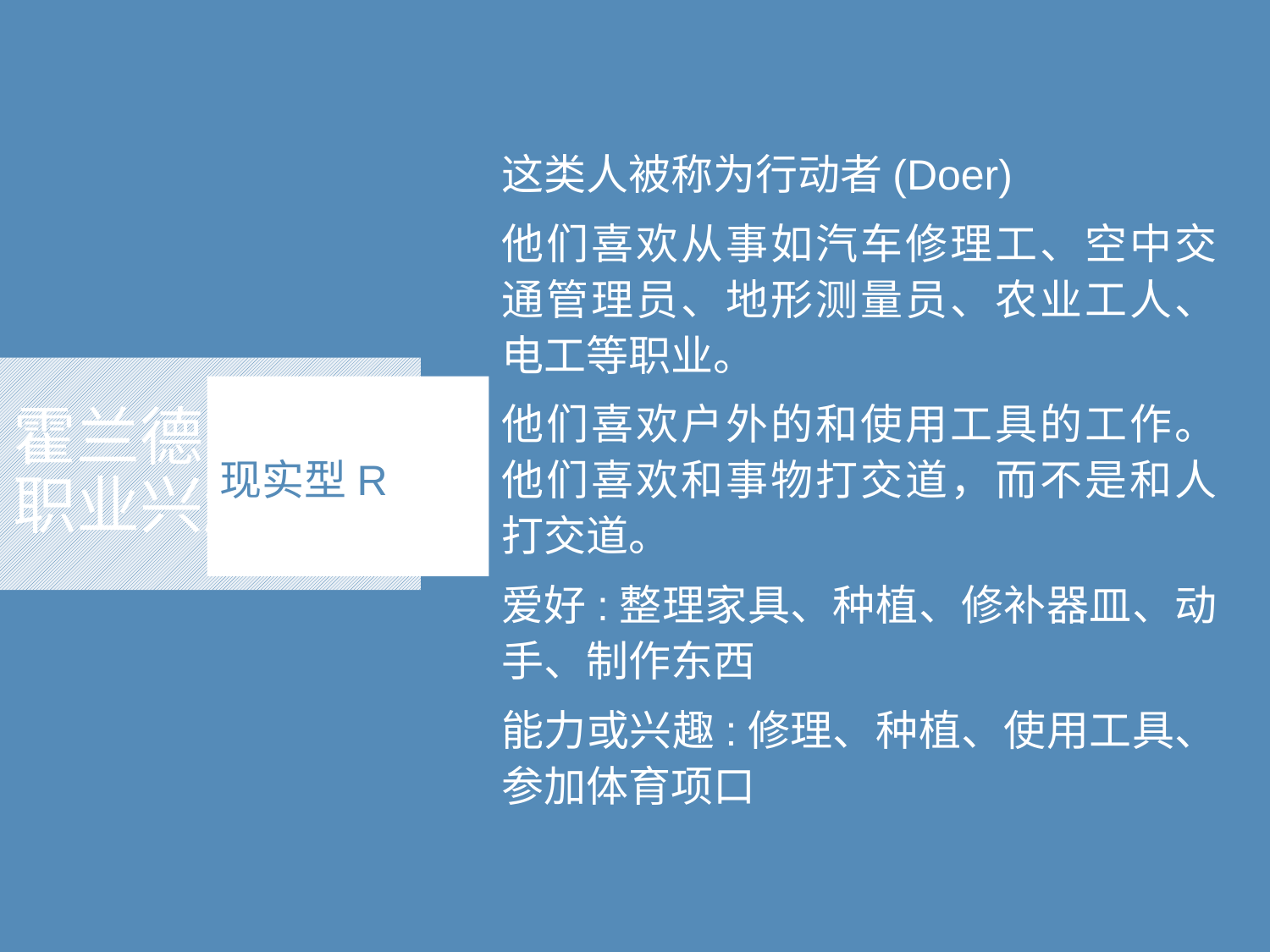

这类人被称为行动者(Doer)
他们喜欢从事如汽车修理工、空中交通管理员、地形测量员、农业工人、电工等职业。
他们喜欢户外的和使用工具的工作。他们喜欢和事物打交道，而不是和人打交道。
爱好:整理家具、种植、修补器皿、动手、制作东西
能力或兴趣:修理、种植、使用工具、参加体育项口
# 霍兰德 职业兴趣理论
现实型R